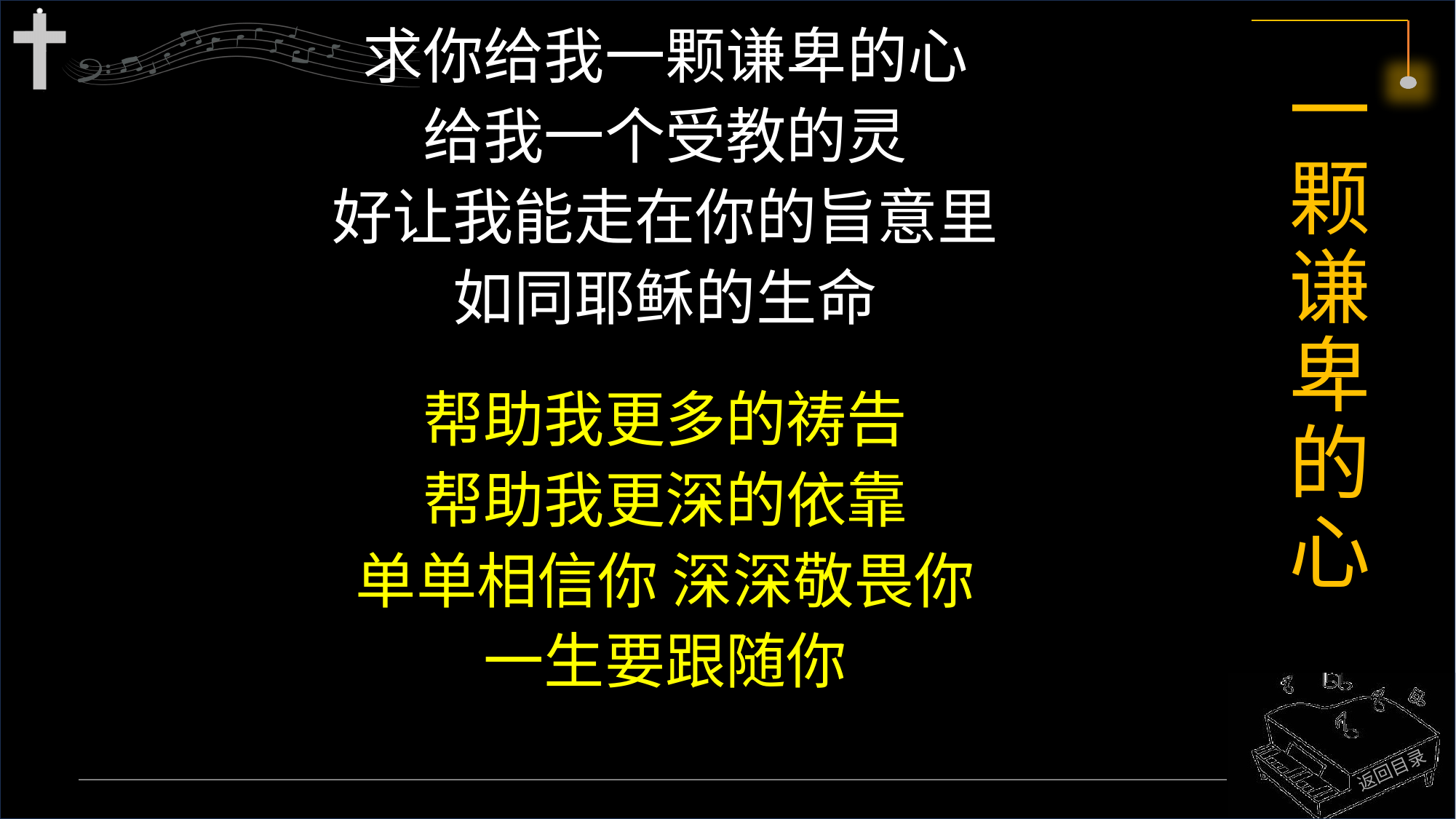

求你给我一颗谦卑的心
给我一个受教的灵
好让我能走在你的旨意里
如同耶稣的生命

帮助我更多的祷告
帮助我更深的依靠
单单相信你 深深敬畏你
一生要跟随你
# 一颗谦卑的心